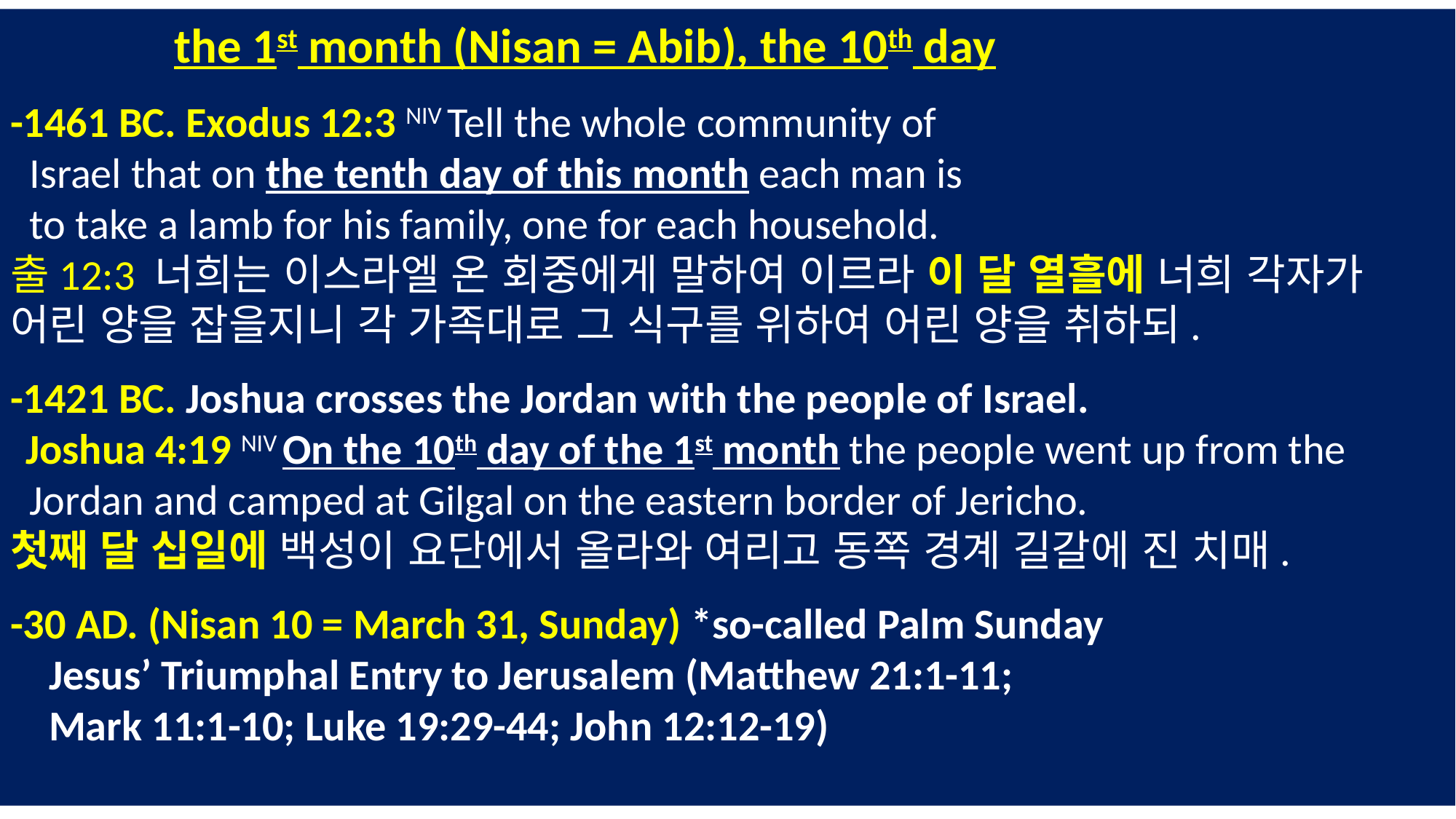

the 1st month (Nisan = Abib), the 10th day

-1461 BC. Exodus 12:3 NIV Tell the whole community of
  Israel that on the tenth day of this month each man is
  to take a lamb for his family, one for each household.
출12:3 너희는 이스라엘 온 회중에게 말하여 이르라 이 달 열흘에 너희 각자가 어린 양을 잡을지니 각 가족대로 그 식구를 위하여 어린 양을 취하되.

-1421 BC. Joshua crosses the Jordan with the people of Israel.
  Joshua 4:19 NIV On the 10th day of the 1st month the people went up from the
  Jordan and camped at Gilgal on the eastern border of Jericho.
첫째 달 십일에 백성이 요단에서 올라와 여리고 동쪽 경계 길갈에 진 치매.

-30 AD. (Nisan 10 = March 31, Sunday) *so-called Palm Sunday
    Jesus’ Triumphal Entry to Jerusalem (Matthew 21:1-11;
    Mark 11:1-10; Luke 19:29-44; John 12:12-19)